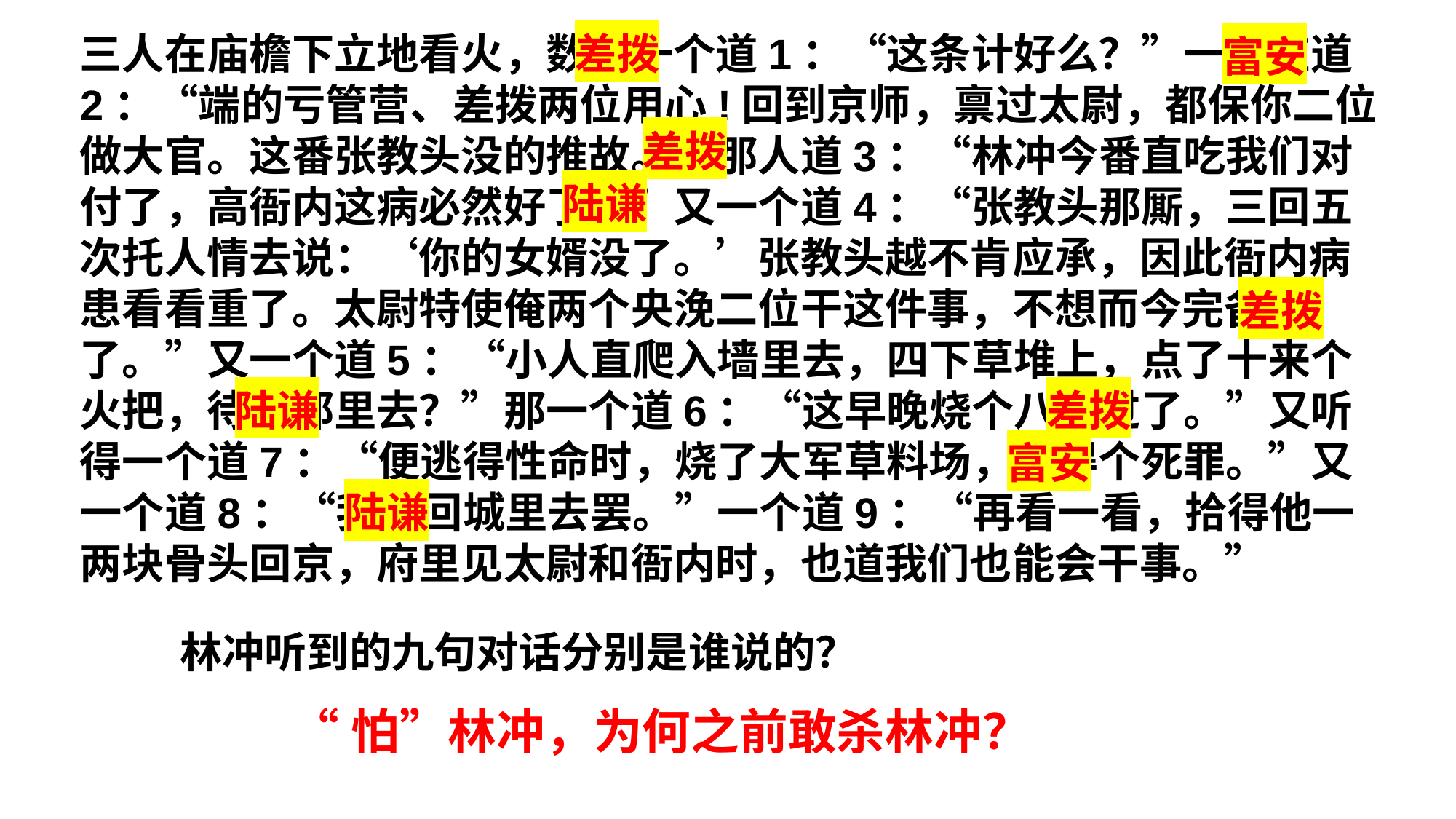

三人在庙檐下立地看火，数内一个道1：“这条计好么？”一个应道2：“端的亏管营、差拨两位用心!回到京师，禀过太尉，都保你二位做大官。这番张教头没的推故。”那人道3：“林冲今番直吃我们对付了，高衙内这病必然好了。”又一个道4：“张教头那厮，三回五次托人情去说：‘你的女婿没了。’张教头越不肯应承，因此衙内病患看看重了。太尉特使俺两个央浼二位干这件事，不想而今完备了。”又一个道5：“小人直爬入墙里去，四下草堆上，点了十来个火把，待走那里去？”那一个道6：“这早晚烧个八分过了。”又听得一个道7：“便逃得性命时，烧了大军草料场，也得个死罪。”又一个道8：“我们回城里去罢。”一个道9：“再看一看，拾得他一两块骨头回京，府里见太尉和衙内时，也道我们也能会干事。”
差拨
富安
差拨
陆谦
差拨
陆谦
差拨
富安
陆谦
    林冲听到的九句对话分别是谁说的？
“怕”林冲，为何之前敢杀林冲？